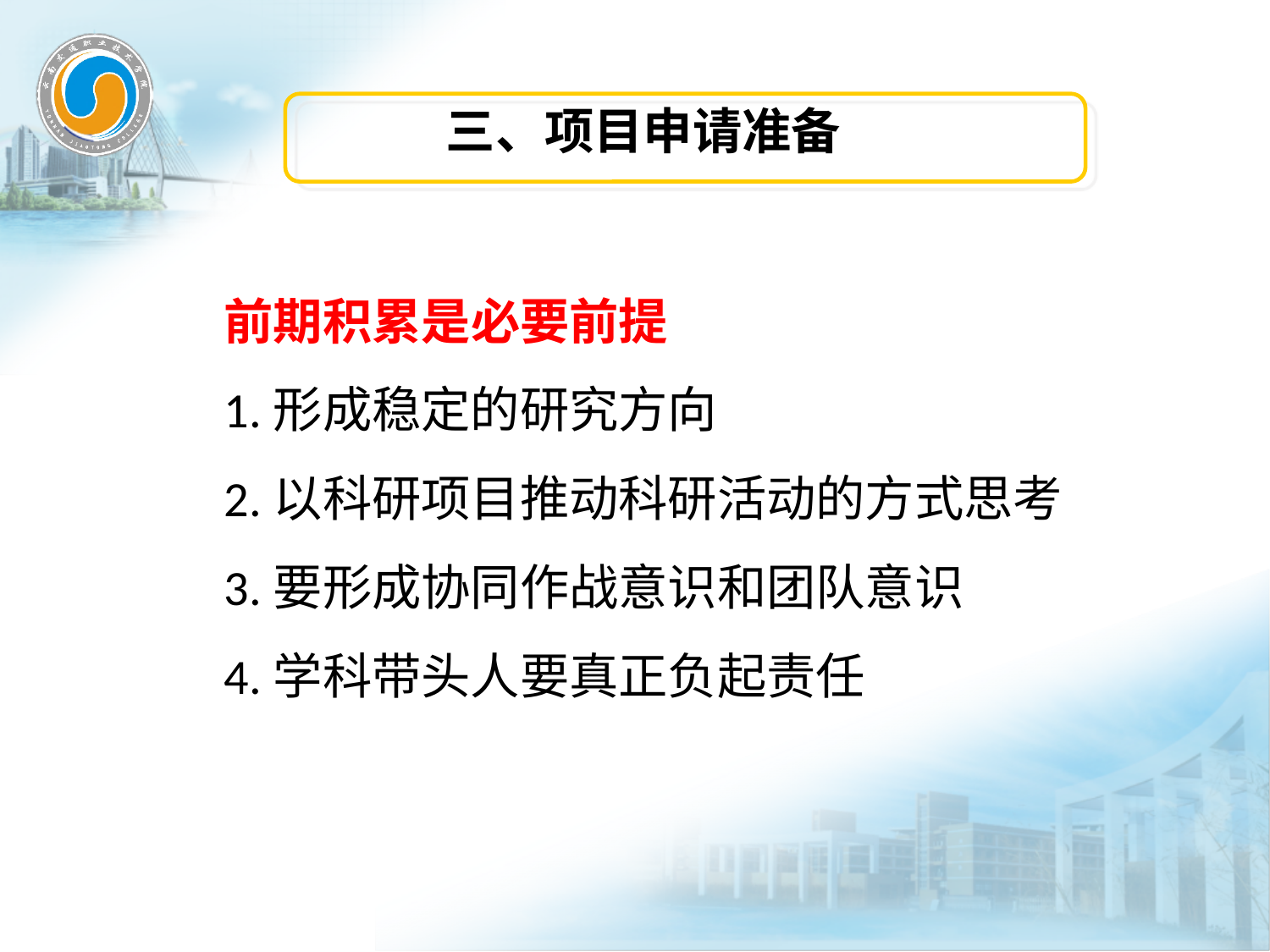

三、项目申请准备

前期积累是必要前提
1.形成稳定的研究方向
2.以科研项目推动科研活动的方式思考
3.要形成协同作战意识和团队意识
4.学科带头人要真正负起责任